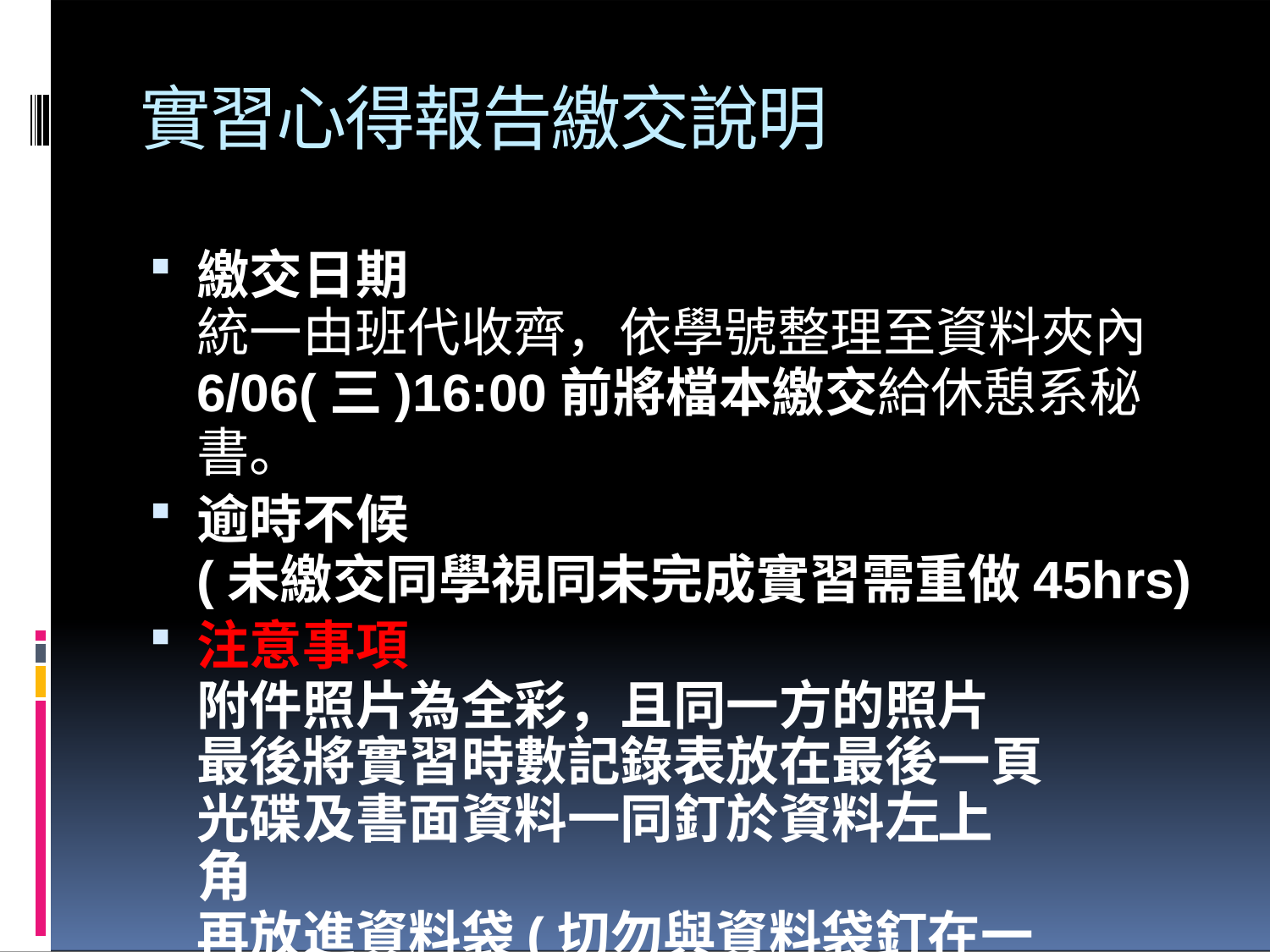

# 實習心得報告繳交說明
繳交日期
統一由班代收齊，依學號整理至資料夾內
6/06(三)16:00前將檔本繳交給休憩系秘書。
逾時不候
(未繳交同學視同未完成實習需重做45hrs)
注意事項
附件照片為全彩，且同一方的照片 最後將實習時數記錄表放在最後一頁 光碟及書面資料一同釘於資料左上角
再放進資料袋(切勿與資料袋釘在一起)